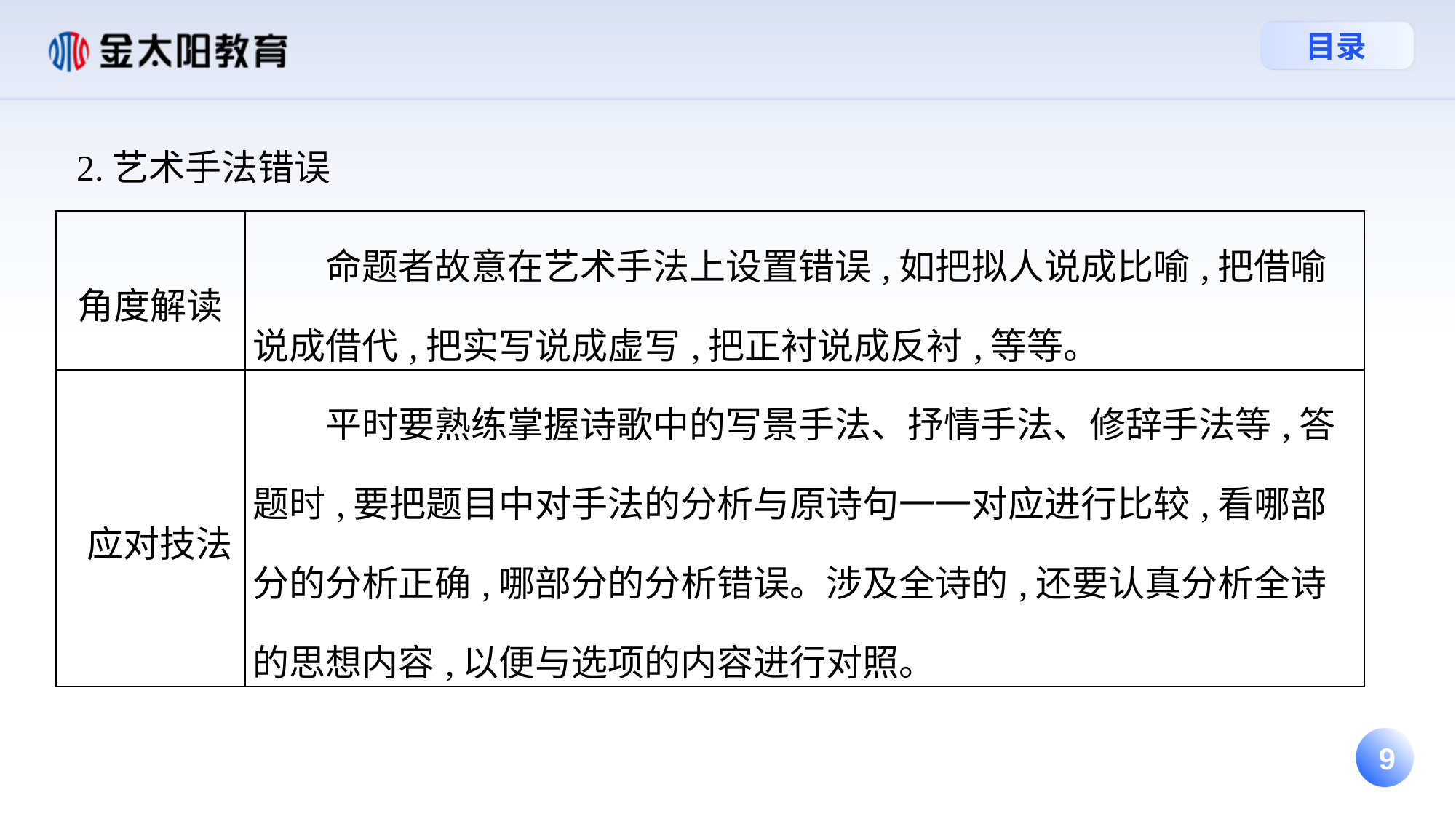

2.艺术手法错误
| 角度解读 | 命题者故意在艺术手法上设置错误,如把拟人说成比喻,把借喻说成借代,把实写说成虚写,把正衬说成反衬,等等。 |
| --- | --- |
| 应对技法 | 平时要熟练掌握诗歌中的写景手法、抒情手法、修辞手法等,答题时,要把题目中对手法的分析与原诗句一一对应进行比较,看哪部分的分析正确,哪部分的分析错误。涉及全诗的,还要认真分析全诗的思想内容,以便与选项的内容进行对照。 |